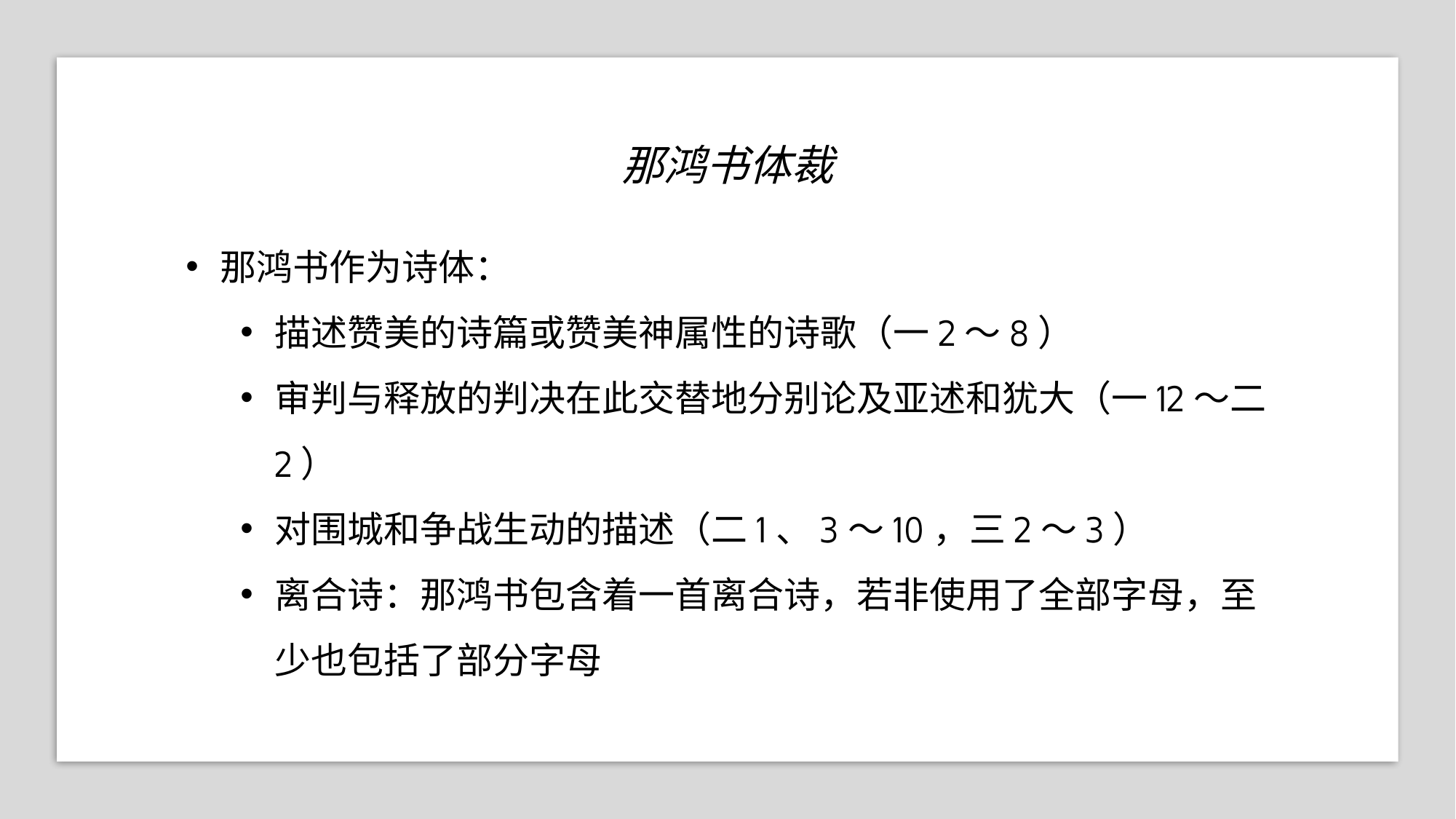

那鸿书体裁

那鸿书作为诗体：
描述赞美的诗篇或赞美神属性的诗歌（一2～8）
审判与释放的判决在此交替地分别论及亚述和犹大（一12～二2）
对围城和争战生动的描述（二1、3～10，三2～3）
离合诗：那鸿书包含着一首离合诗，若非使用了全部字母，至少也包括了部分字母